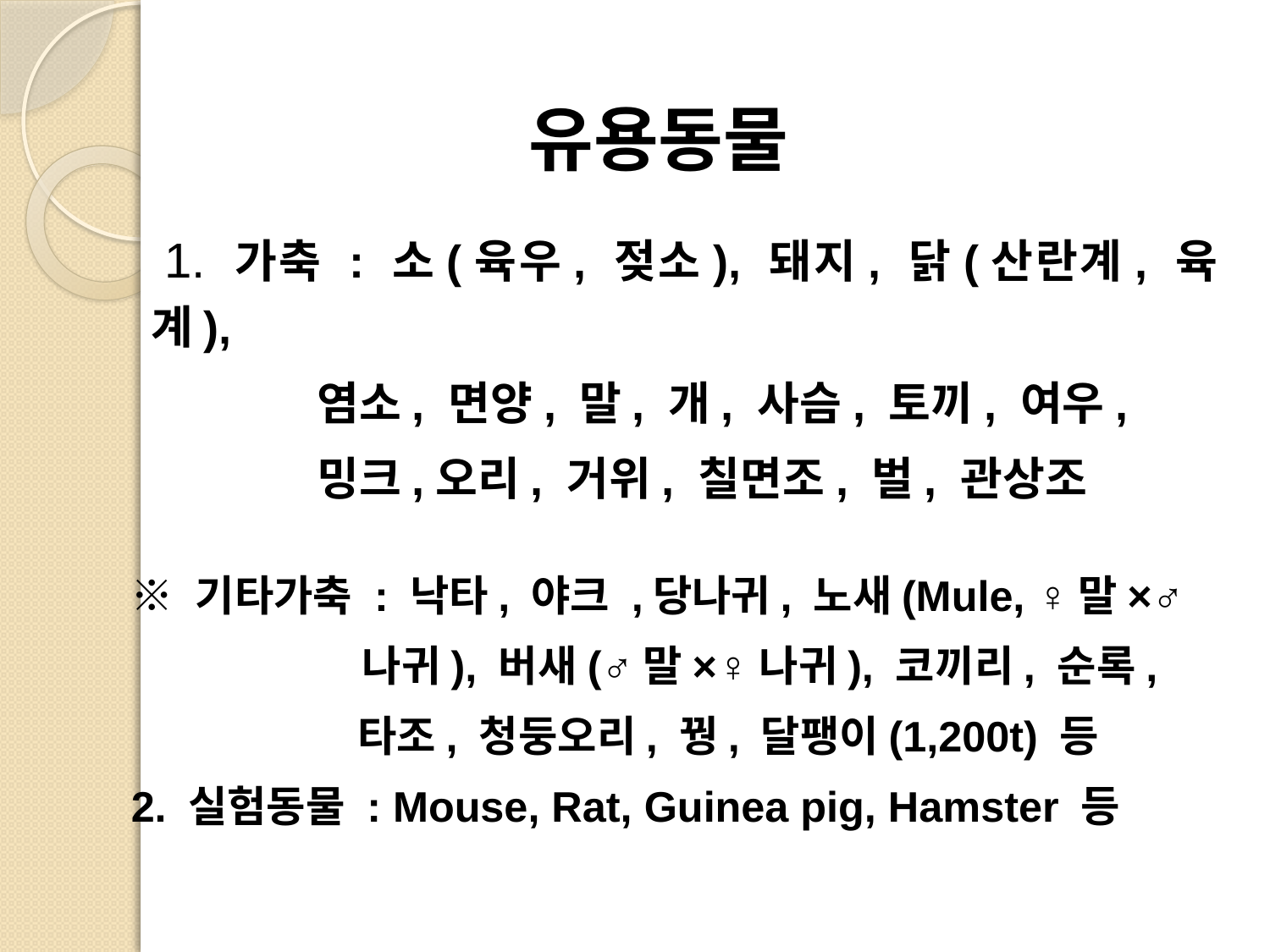

유용동물

        1. 가축 : 소(육우, 젖소), 돼지, 닭(산란계, 육계),
                  염소, 면양, 말, 개, 사슴, 토끼, 여우,
                  밍크,오리, 거위, 칠면조, 벌, 관상조

※ 기타가축 : 낙타, 야크 ,당나귀, 노새(Mule, ♀말×♂
                  나귀), 버새(♂말×♀나귀), 코끼리, 순록,
                  타조, 청둥오리, 꿩, 달팽이(1,200t) 등
2. 실험동물 : Mouse, Rat, Guinea pig, Hamster 등